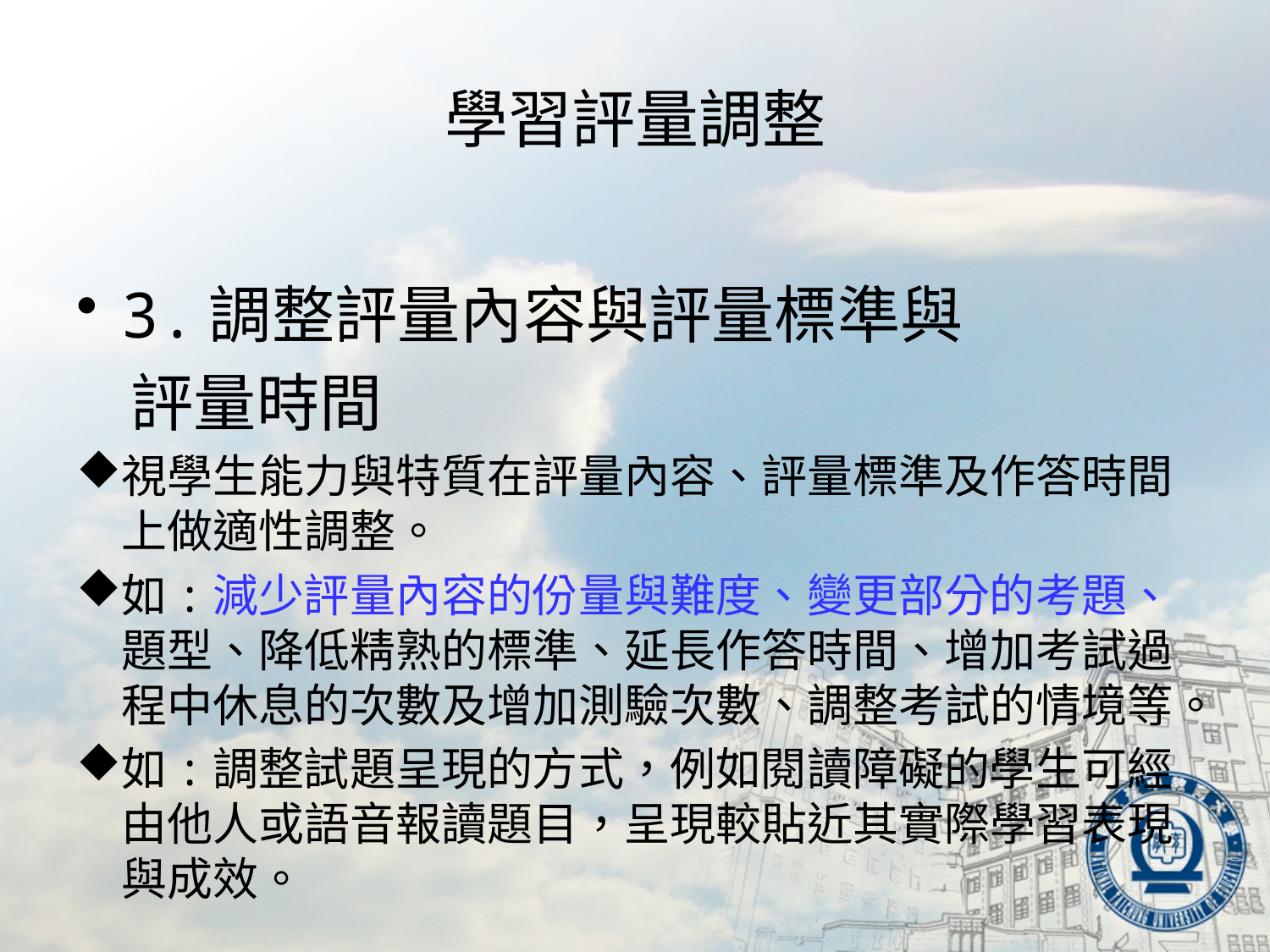

# 學習評量調整
3.調整評量內容與評量標準與
   評量時間
視學生能力與特質在評量內容、評量標準及作答時間上做適性調整。
如:減少評量內容的份量與難度、變更部分的考題、題型、降低精熟的標準、延長作答時間、增加考試過程中休息的次數及增加測驗次數、調整考試的情境等。
如:調整試題呈現的方式，例如閱讀障礙的學生可經由他人或語音報讀題目，呈現較貼近其實際學習表現與成效。